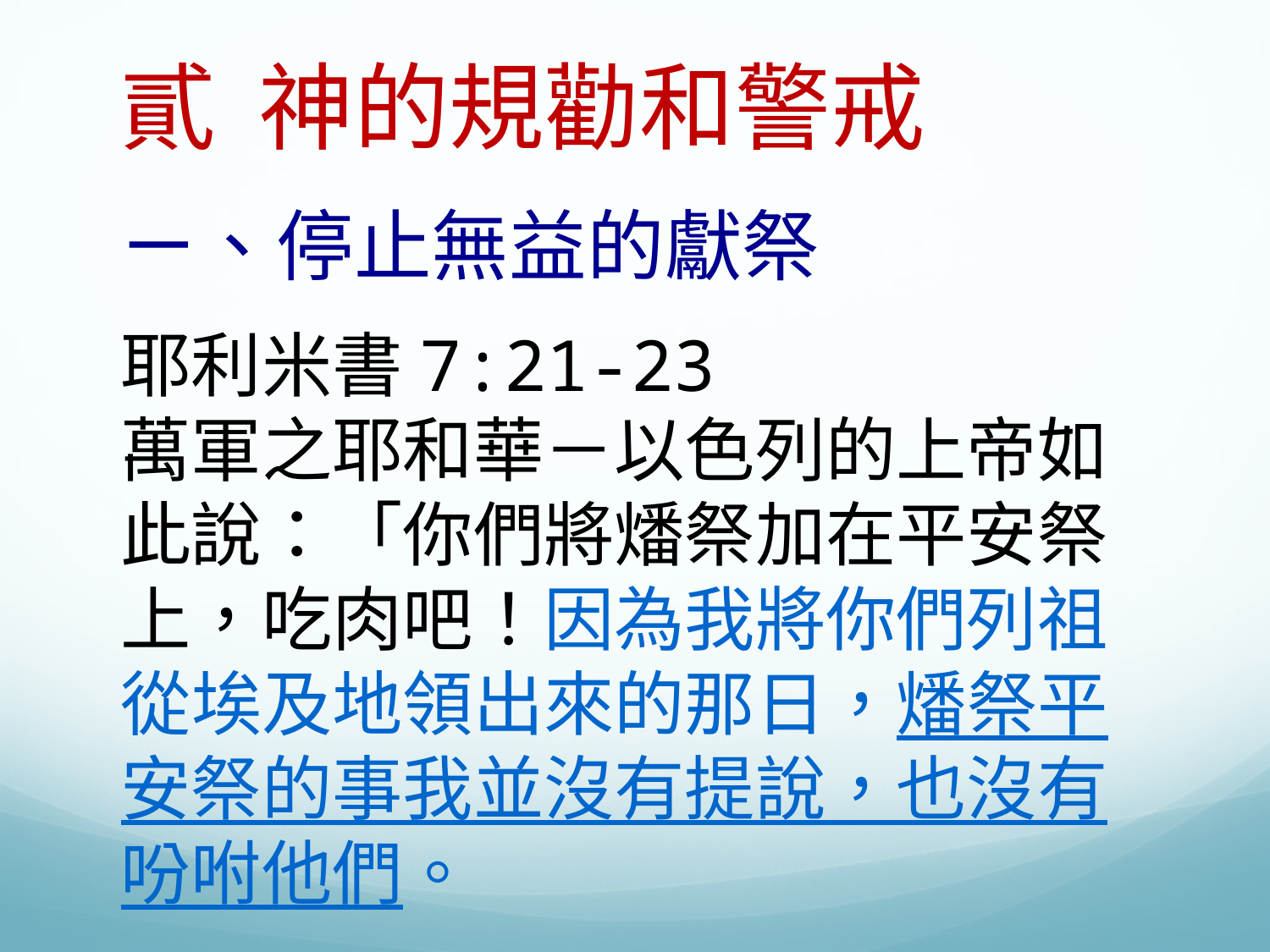

貳  神的規勸和警戒
ㄧ、停止無益的獻祭

耶利米書7:21-23
萬軍之耶和華－以色列的上帝如此說：「你們將燔祭加在平安祭上，吃肉吧！因為我將你們列祖從埃及地領出來的那日，燔祭平安祭的事我並沒有提說，也沒有吩咐他們。